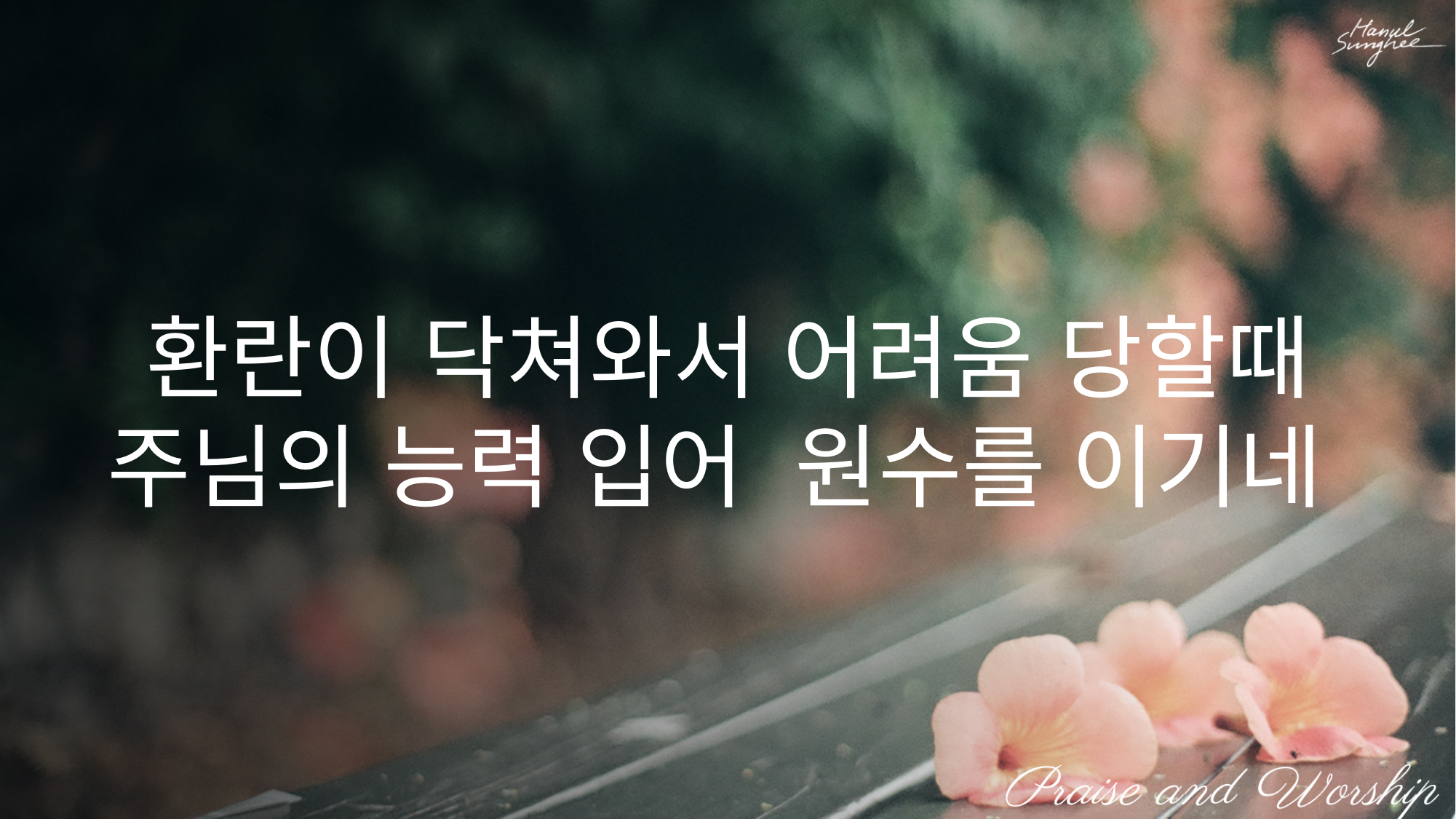

환란이 닥쳐와서 어려움 당할때
주님의 능력 입어  원수를 이기네